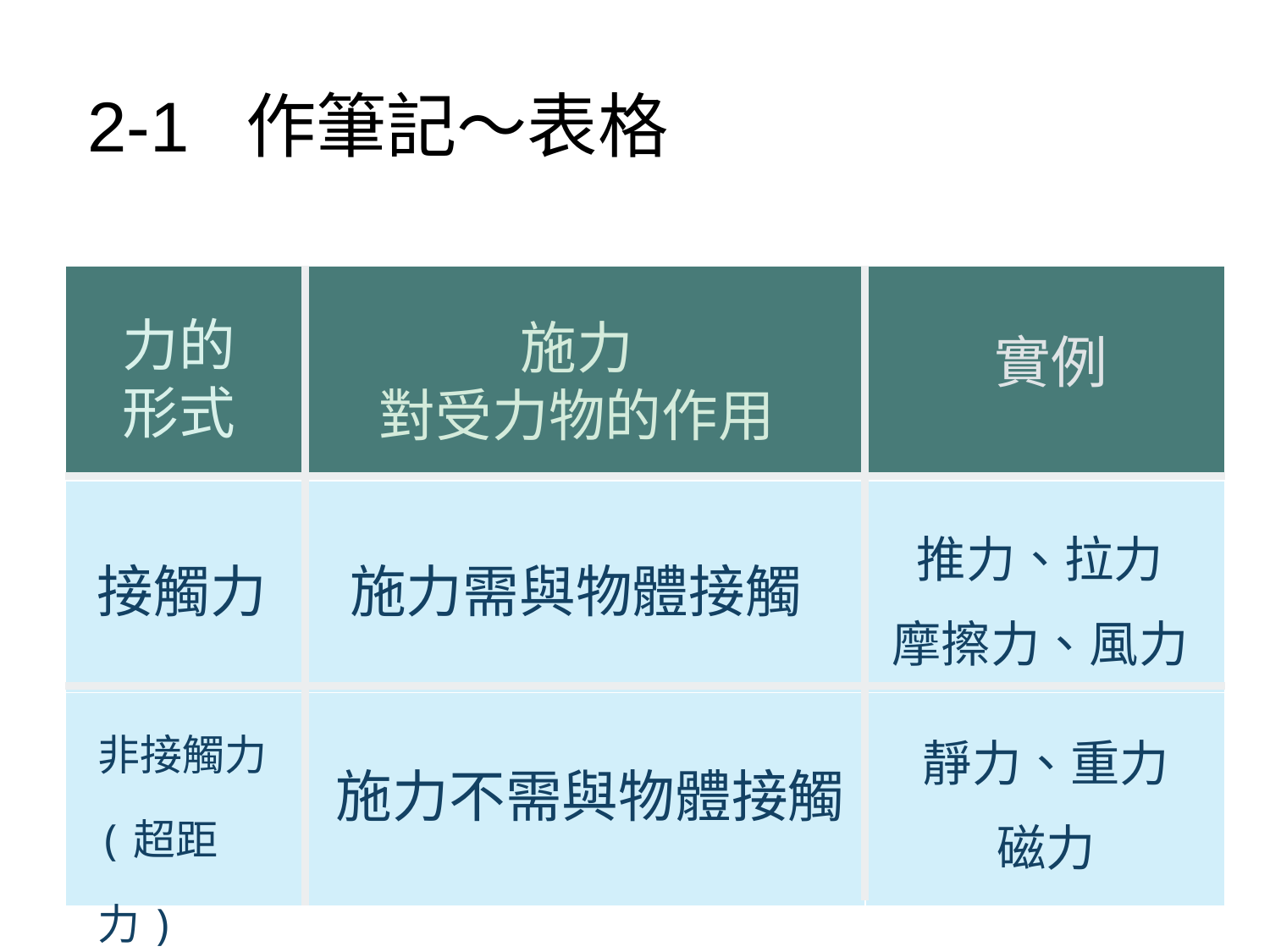

2-1  作筆記～表格
|  |  |  |
| --- | --- | --- |
|  |  |  |
|  |  |  |
力的
形式
施力
對受力物的作用
實例
推力、拉力
摩擦力、風力
接觸力
施力需與物體接觸
非接觸力
(超距力)
靜力、重力
磁力
施力不需與物體接觸